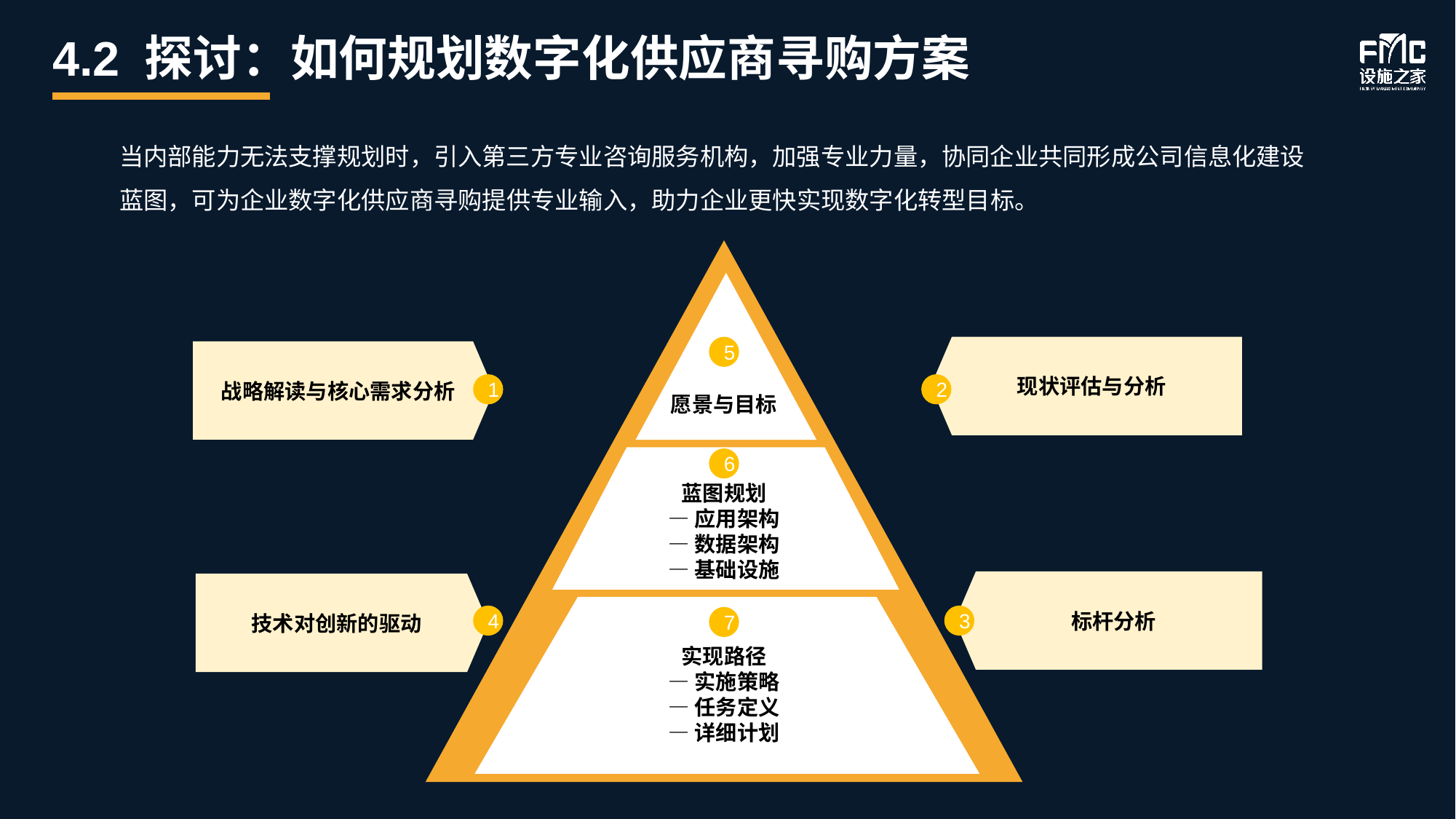

# 4.2 探讨：如何规划数字化供应商寻购方案
当内部能力无法支撑规划时，引入第三方专业咨询服务机构，加强专业力量，协同企业共同形成公司信息化建设蓝图，可为企业数字化供应商寻购提供专业输入，助力企业更快实现数字化转型目标。

5
现状评估与分析
战略解读与核心需求分析
1
2
愿景与目标
6
蓝图规划
—应用架构
—数据架构
—基础设施
标杆分析
技术对创新的驱动
4
3
7
实现路径
—实施策略
—任务定义
—详细计划